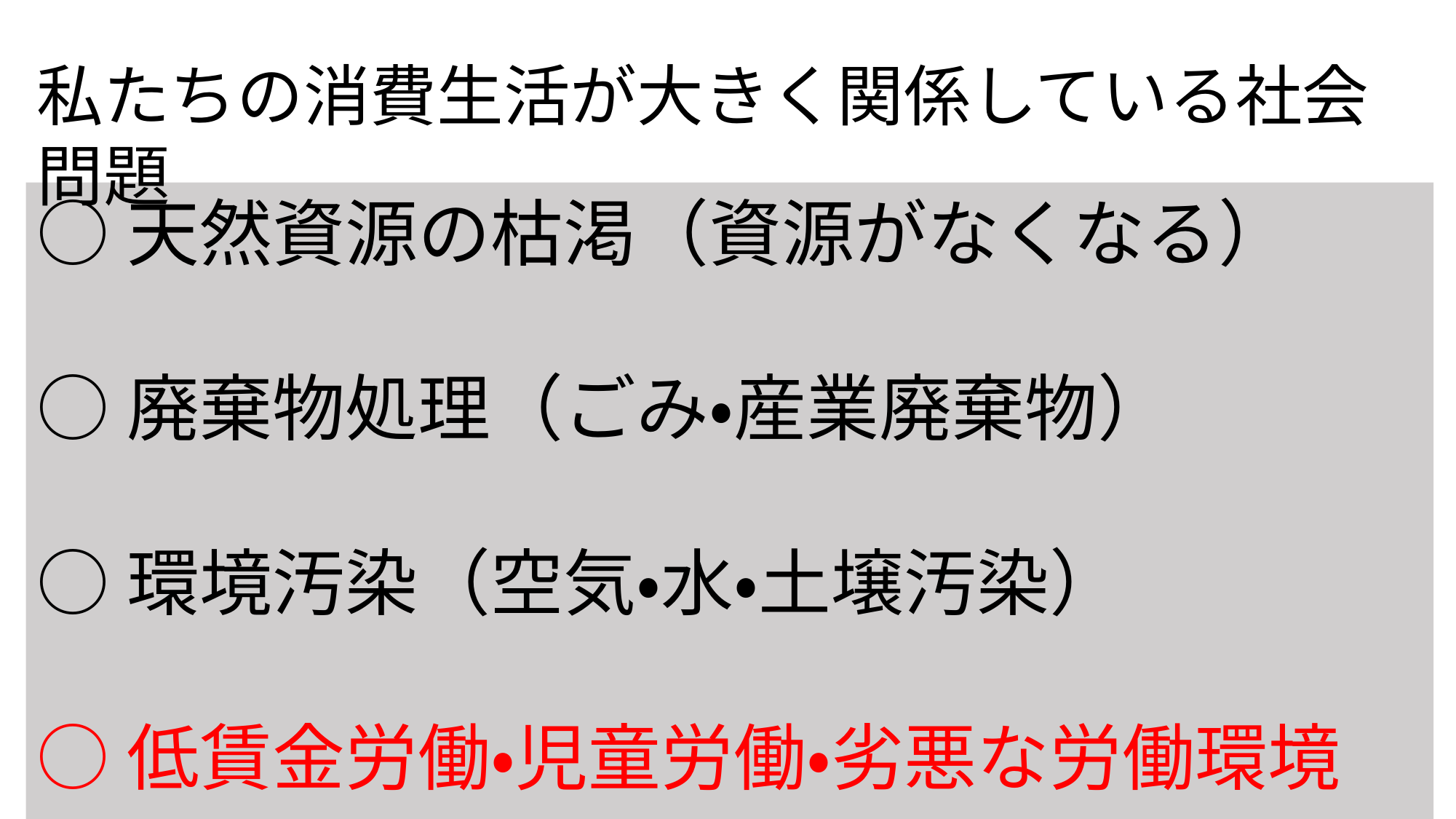

私たちの消費生活が大きく関係している社会問題
○天然資源の枯渇（資源がなくなる）

○廃棄物処理（ごみ・産業廃棄物）

○環境汚染（空気・水・土壌汚染）

○低賃金労働・児童労働・劣悪な労働環境